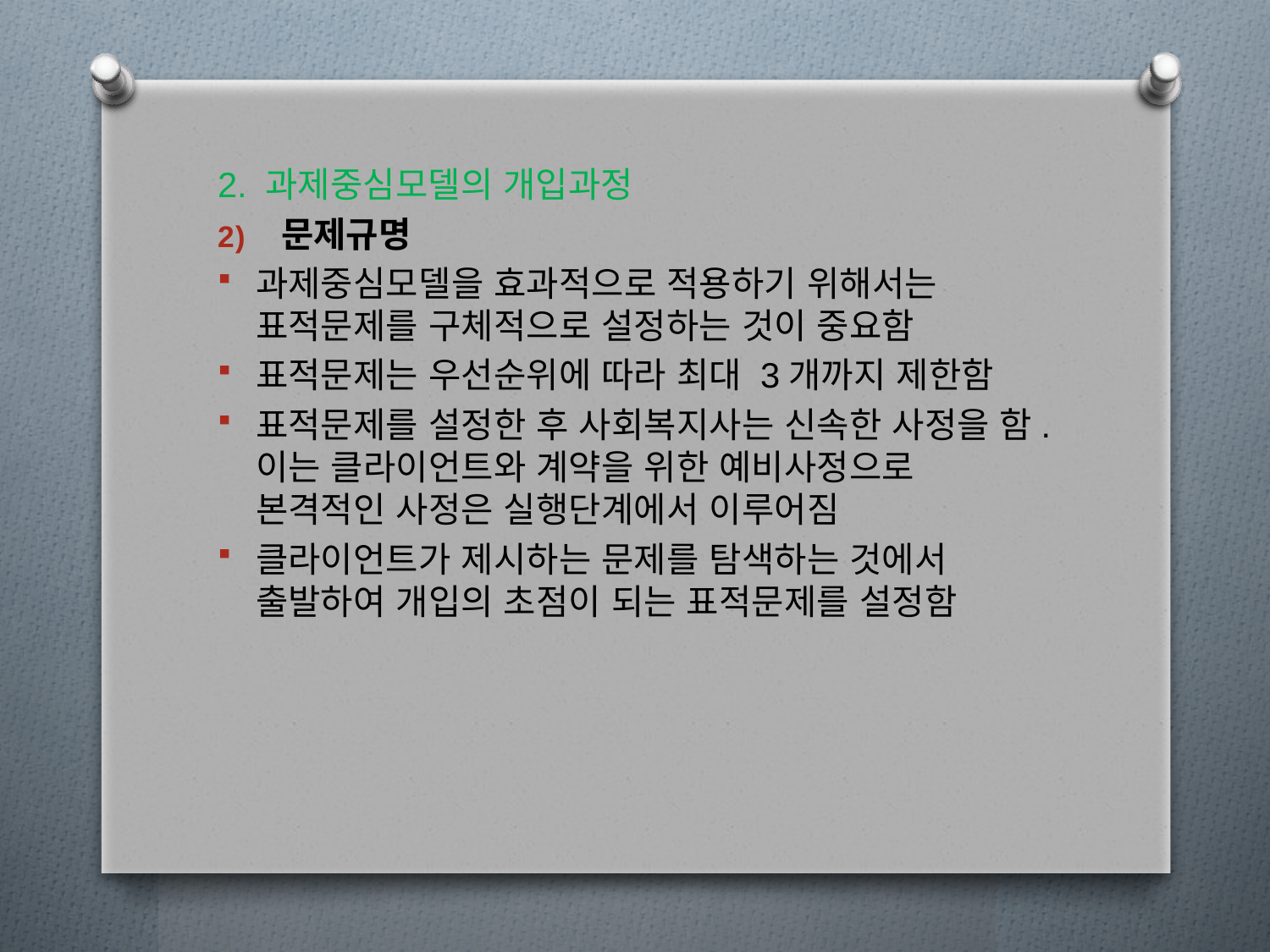

2. 과제중심모델의 개입과정
문제규명
과제중심모델을 효과적으로 적용하기 위해서는 표적문제를 구체적으로 설정하는 것이 중요함
표적문제는 우선순위에 따라 최대 3개까지 제한함
표적문제를 설정한 후 사회복지사는 신속한 사정을 함. 이는 클라이언트와 계약을 위한 예비사정으로 본격적인 사정은 실행단계에서 이루어짐
클라이언트가 제시하는 문제를 탐색하는 것에서 출발하여 개입의 초점이 되는 표적문제를 설정함